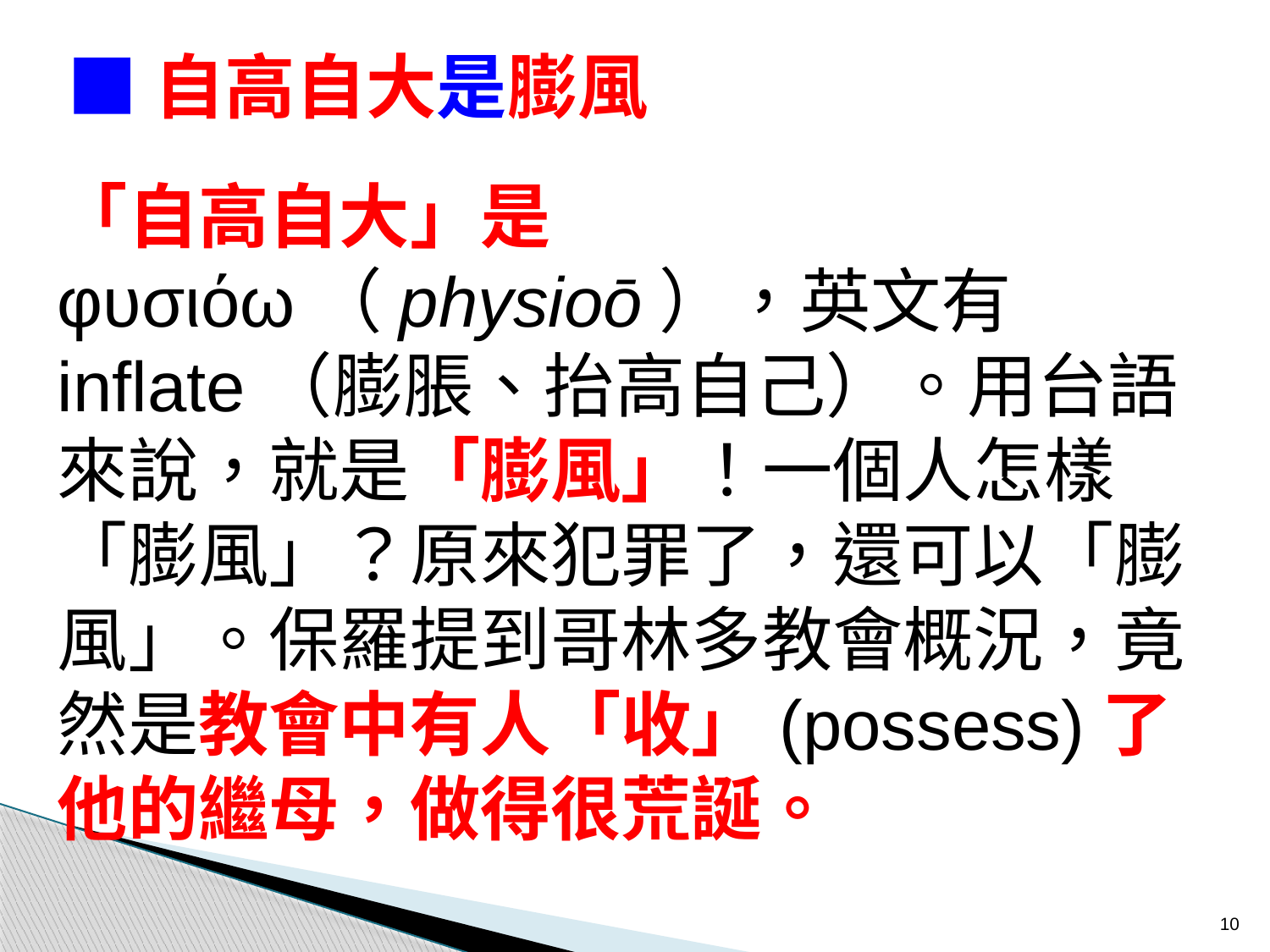

■自高自大是膨風
「自高自大」是φυσιόω（physioō），英文有inflate（膨脹、抬高自己）。用台語來說，就是「膨風」！一個人怎樣「膨風」？原來犯罪了，還可以「膨風」。保羅提到哥林多教會概況，竟然是教會中有人「收」(possess)了他的繼母，做得很荒誕。
10